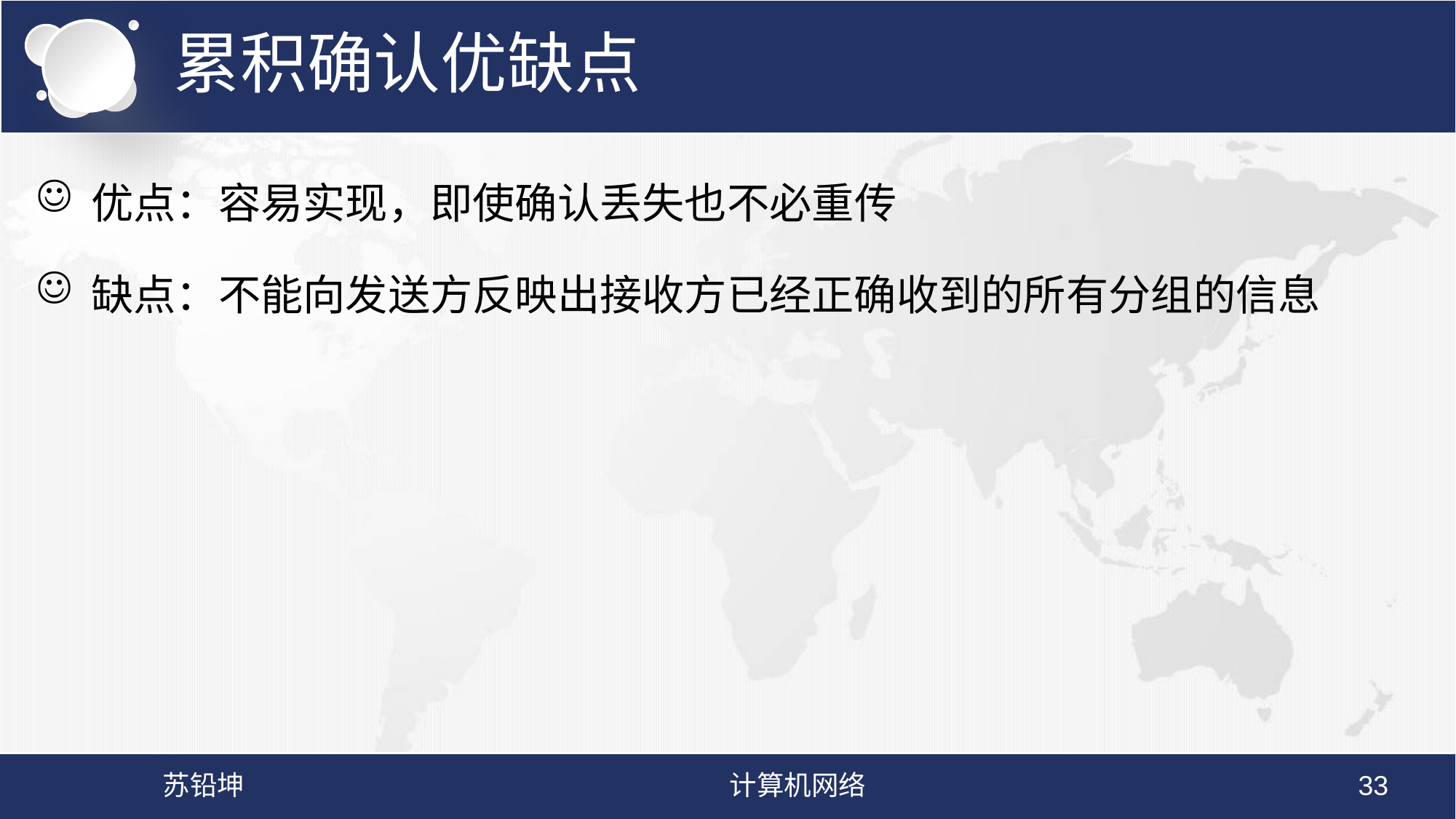

# 累积确认优缺点

优点：容易实现，即使确认丢失也不必重传
缺点：不能向发送方反映出接收方已经正确收到的所有分组的信息
苏铅坤
计算机网络
33